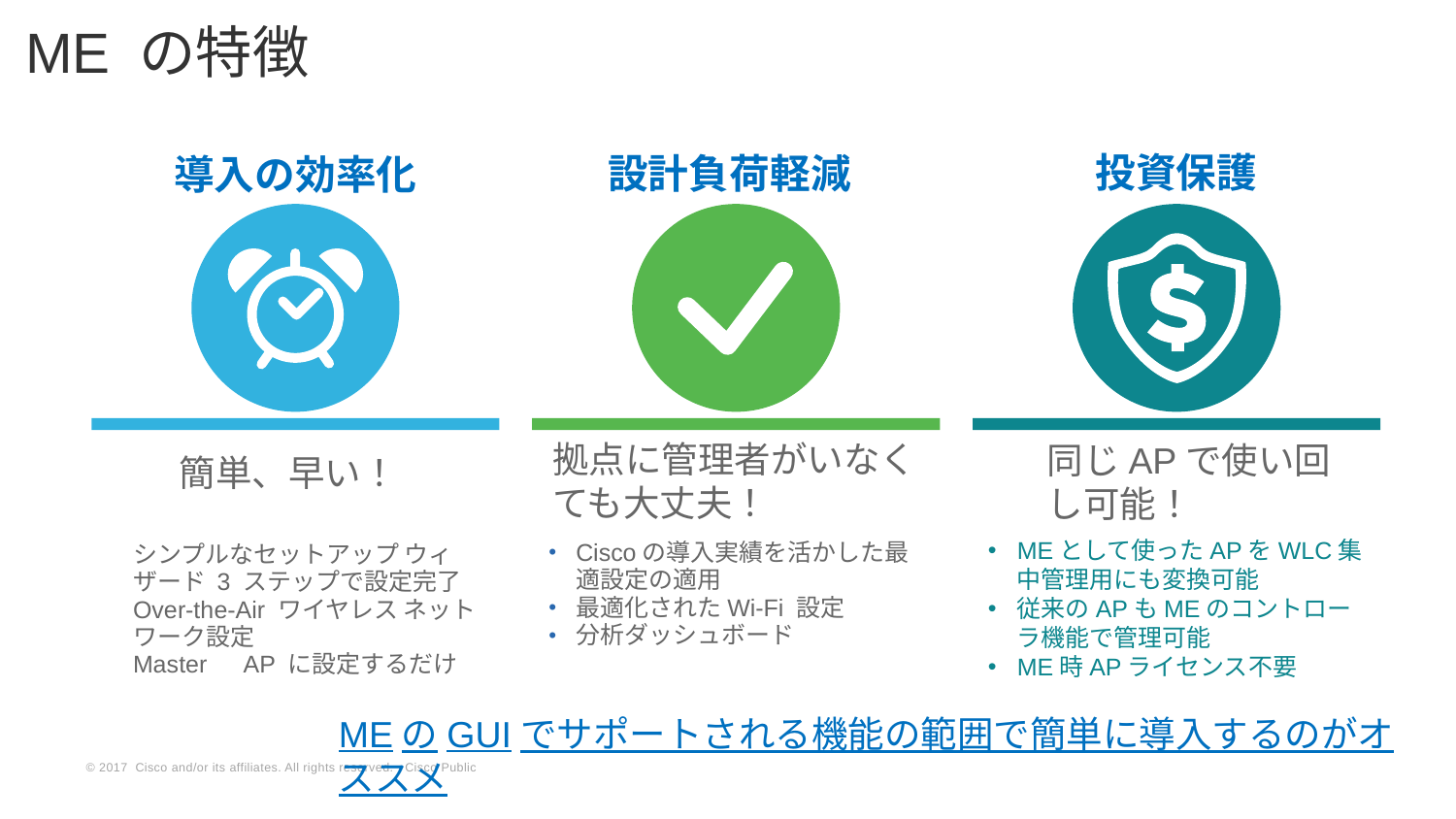

ME の特徴
投資保護
導入の効率化
設計負荷軽減

拠点に管理者がいなくても大丈夫！
同じAPで使い回し可能！
簡単、早い！
MEとして使ったAPをWLC集中管理用にも変換可能
従来のAPもMEのコントローラ機能で管理可能
ME時APライセンス不要
Ciscoの導入実績を活かした最適設定の適用
最適化されたWi-Fi 設定
分析ダッシュボード
シンプルなセットアップ ウィザード 3 ステップで設定完了
Over-the-Air ワイヤレス ネットワーク設定
Master　AP に設定するだけ
MEのGUIでサポートされる機能の範囲で簡単に導入するのがオススメ